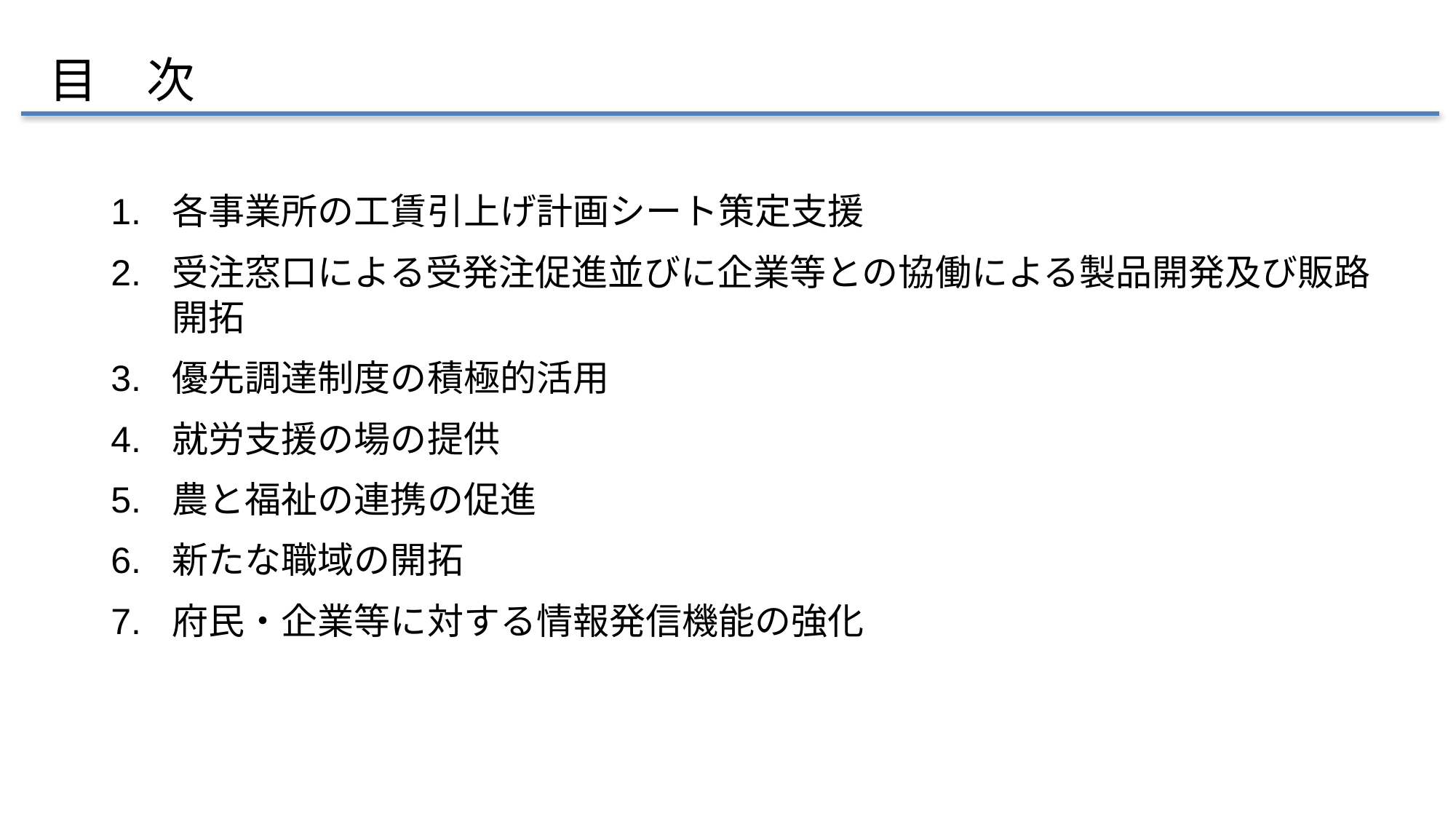

目　次
各事業所の工賃引上げ計画シート策定支援
受注窓口による受発注促進並びに企業等との協働による製品開発及び販路開拓
優先調達制度の積極的活用
就労支援の場の提供
農と福祉の連携の促進
新たな職域の開拓
府民・企業等に対する情報発信機能の強化